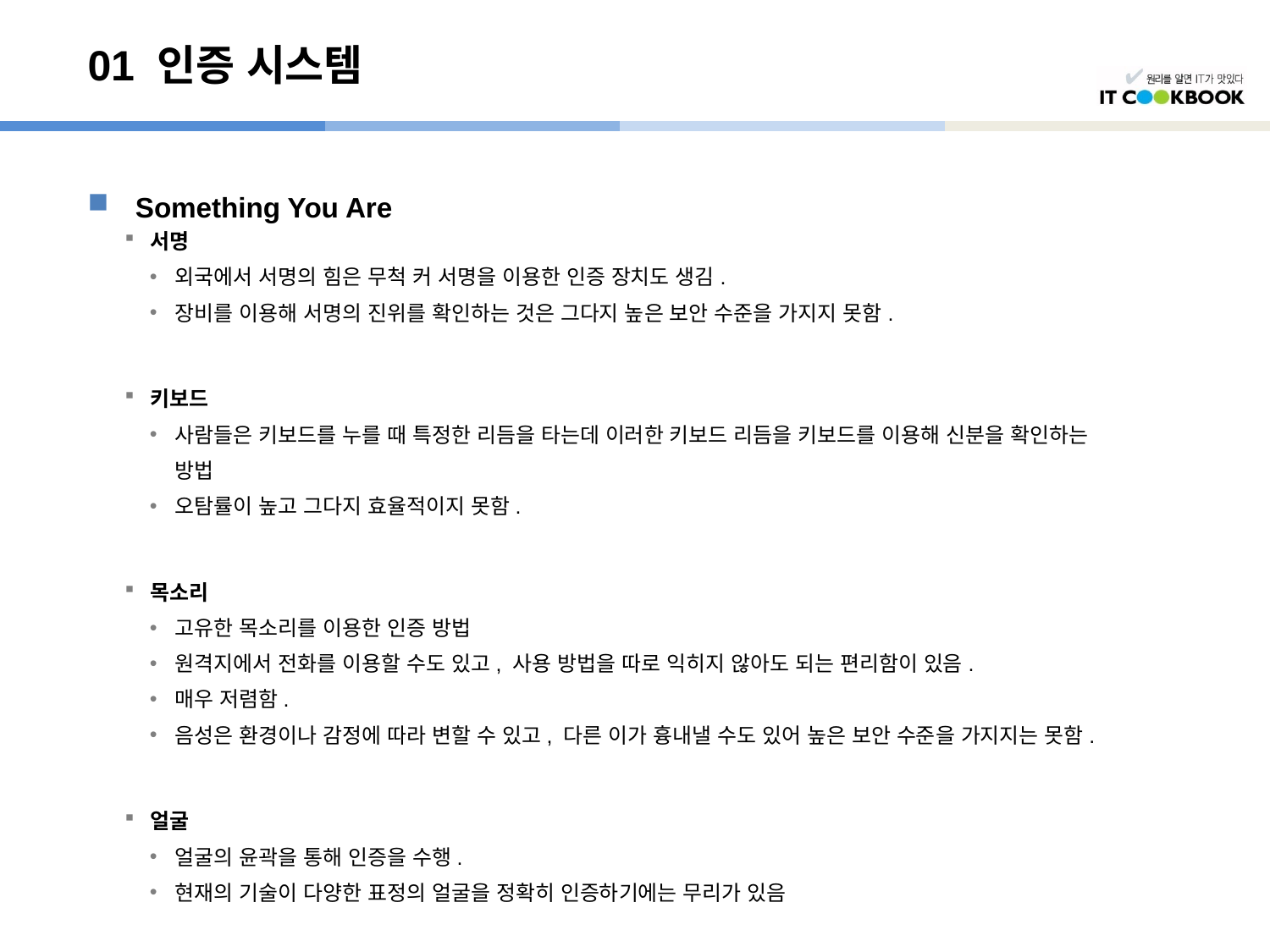

# 01 인증 시스템
Something You Are
서명
외국에서 서명의 힘은 무척 커 서명을 이용한 인증 장치도 생김.
장비를 이용해 서명의 진위를 확인하는 것은 그다지 높은 보안 수준을 가지지 못함.

키보드
사람들은 키보드를 누를 때 특정한 리듬을 타는데 이러한 키보드 리듬을 키보드를 이용해 신분을 확인하는
	방법
오탐률이 높고 그다지 효율적이지 못함.

목소리
고유한 목소리를 이용한 인증 방법
원격지에서 전화를 이용할 수도 있고, 사용 방법을 따로 익히지 않아도 되는 편리함이 있음.
매우 저렴함.
음성은 환경이나 감정에 따라 변할 수 있고, 다른 이가 흉내낼 수도 있어 높은 보안 수준을 가지지는 못함.

얼굴
얼굴의 윤곽을 통해 인증을 수행.
현재의 기술이 다양한 표정의 얼굴을 정확히 인증하기에는 무리가 있음